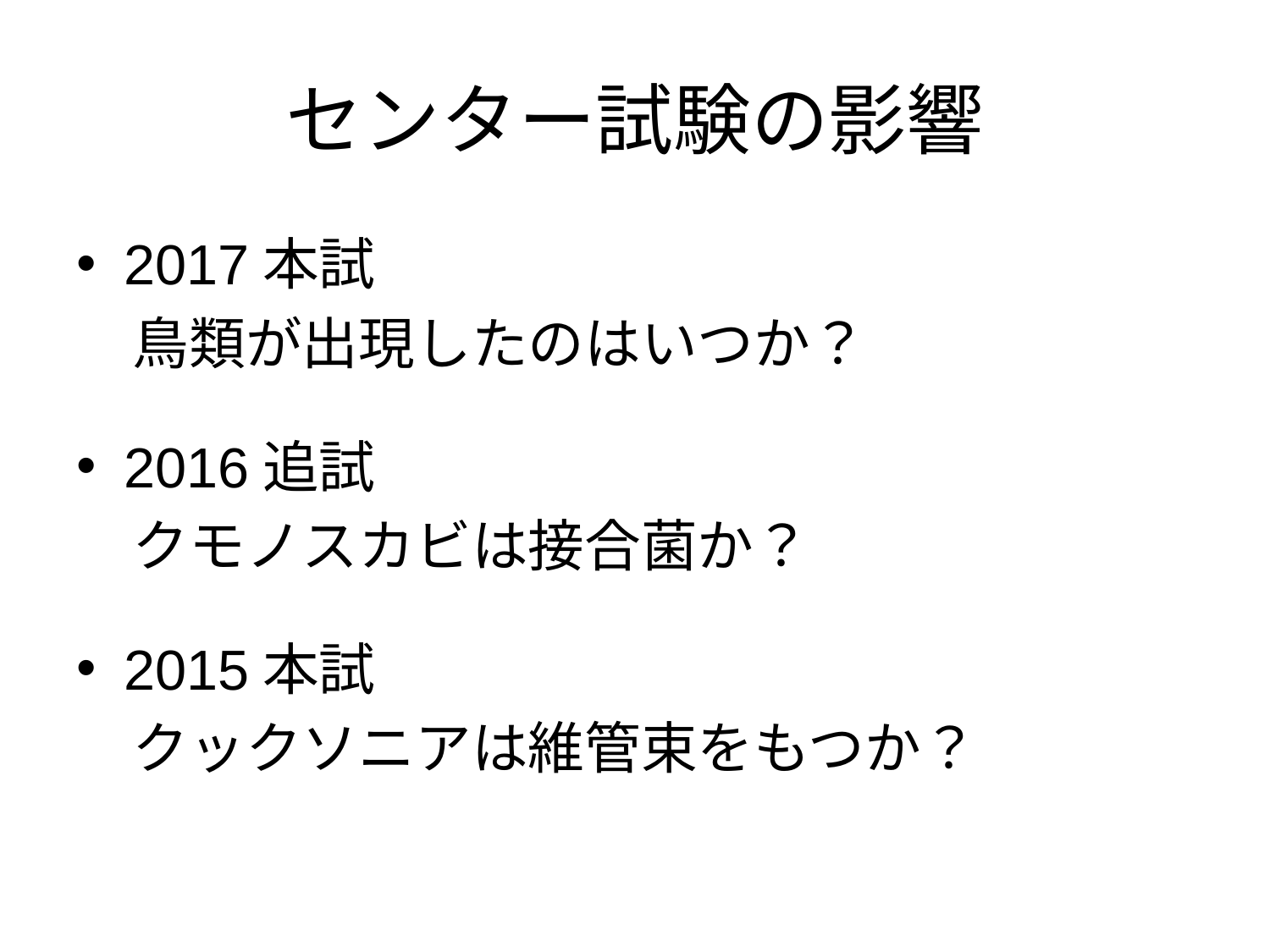

# センター試験の影響
2017本試
　鳥類が出現したのはいつか？

2016追試
　クモノスカビは接合菌か？

2015本試
　クックソニアは維管束をもつか？